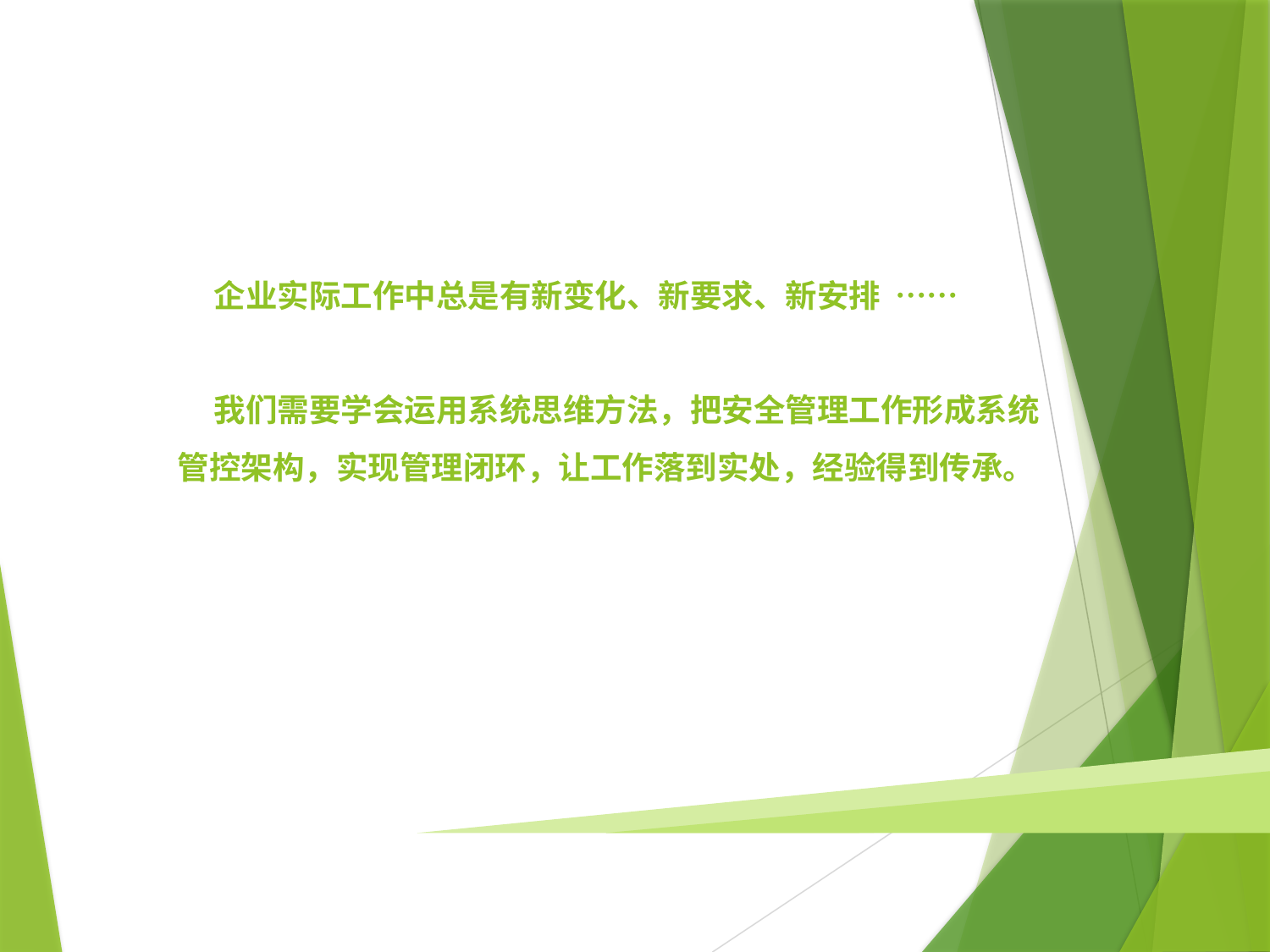

企业实际工作中总是有新变化、新要求、新安排  ……

    我们需要学会运用系统思维方法，把安全管理工作形成系统管控架构，实现管理闭环，让工作落到实处，经验得到传承。